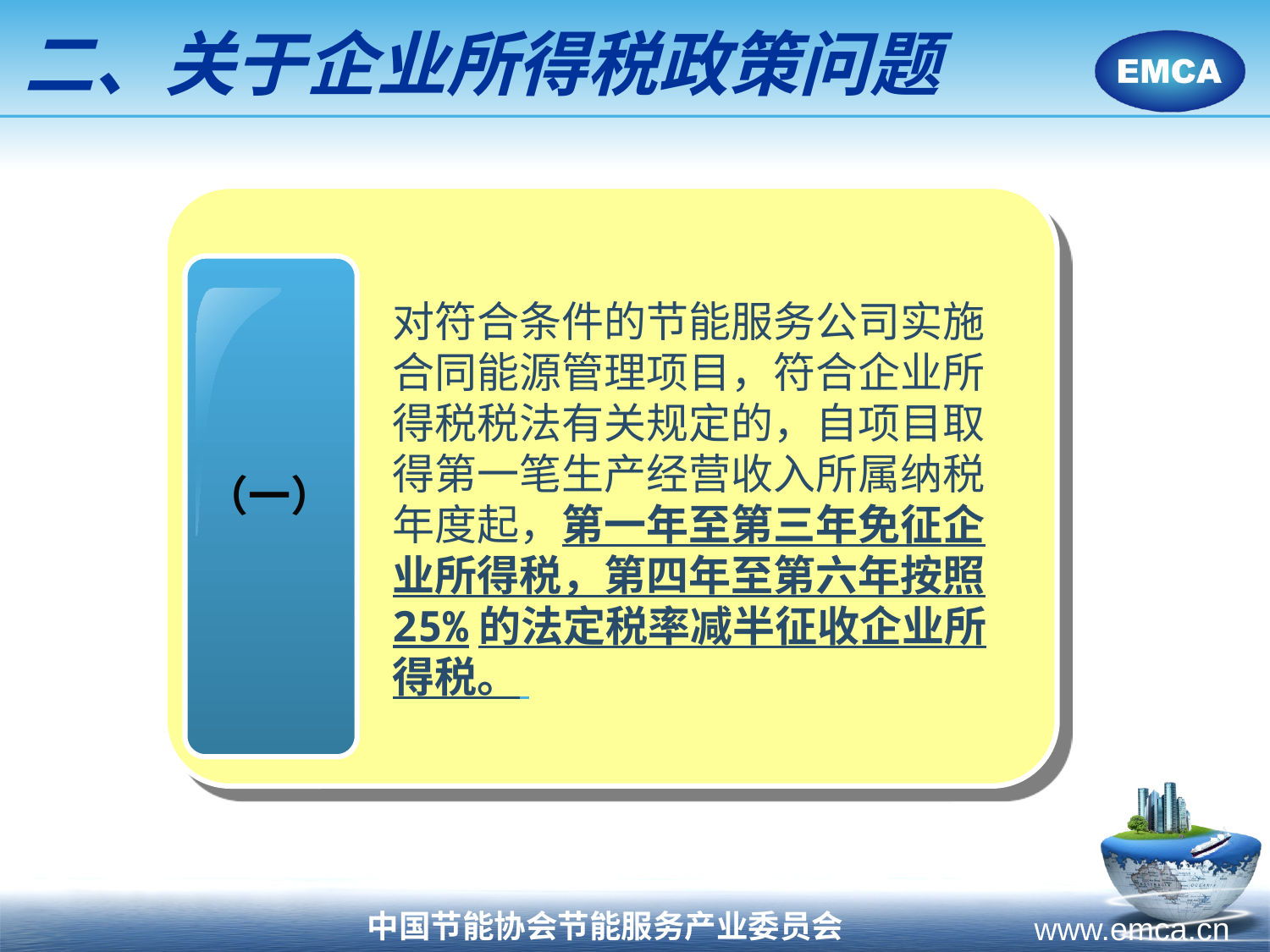

二、关于企业所得税政策问题

对符合条件的节能服务公司实施合同能源管理项目，符合企业所得税税法有关规定的，自项目取得第一笔生产经营收入所属纳税年度起，第一年至第三年免征企业所得税，第四年至第六年按照25%的法定税率减半征收企业所得税。
（一）